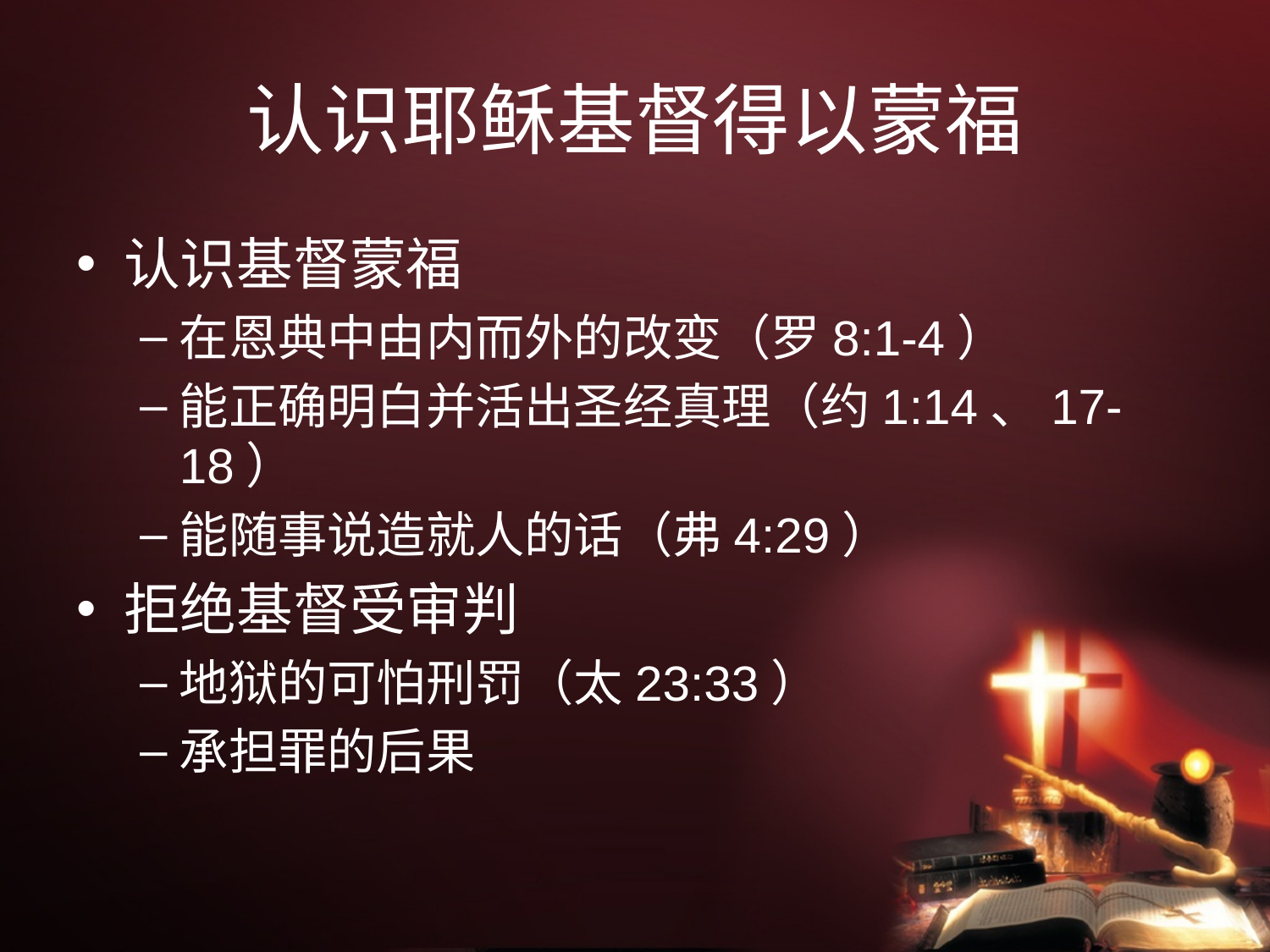

# 认识耶稣基督得以蒙福
认识基督蒙福
在恩典中由内而外的改变（罗8:1-4）
能正确明白并活出圣经真理（约1:14、17-18）
能随事说造就人的话（弗4:29）
拒绝基督受审判
地狱的可怕刑罚（太23:33）
承担罪的后果